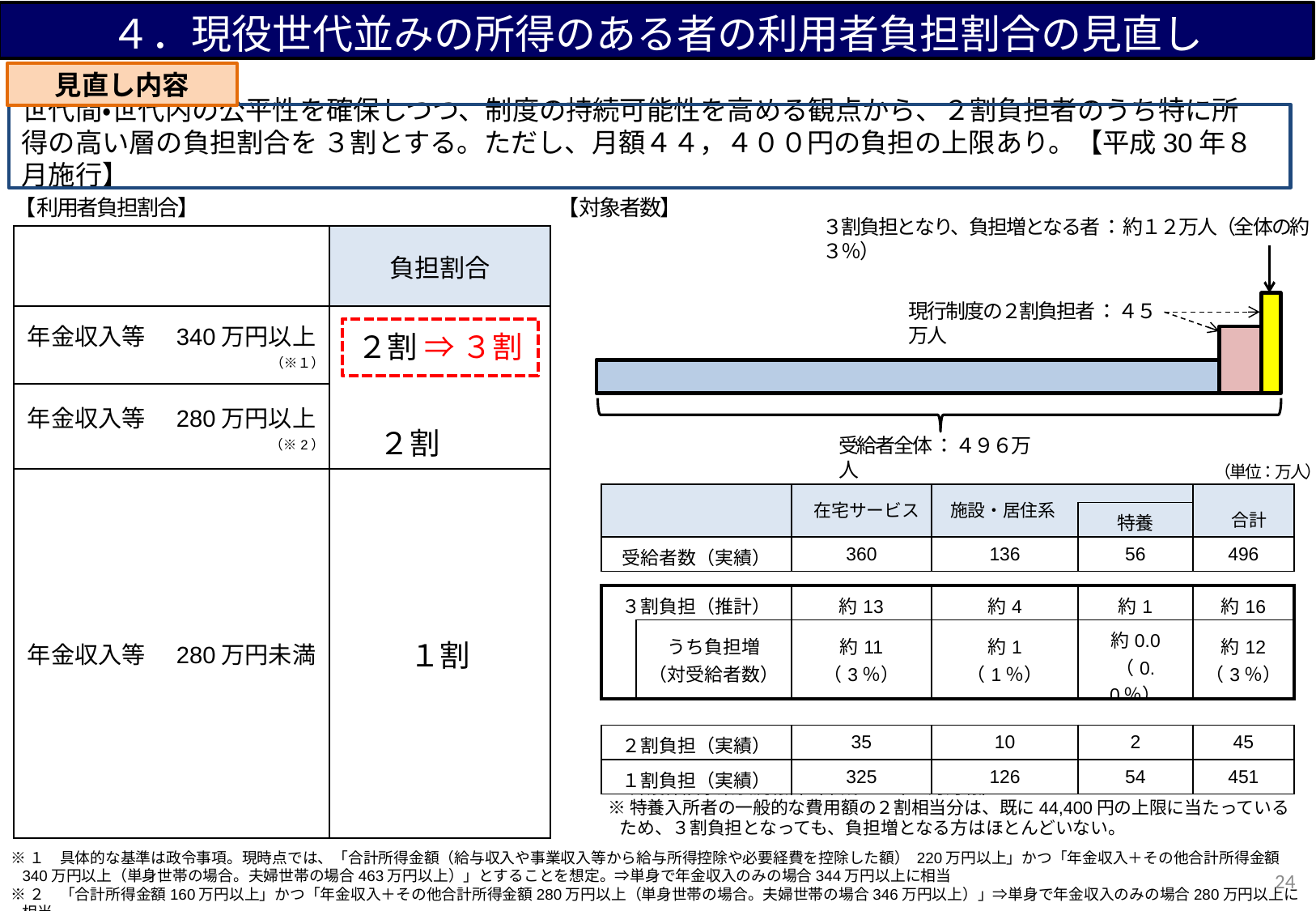

４．現役世代並みの所得のある者の利用者負担割合の見直し
見直し内容

世代間・世代内の公平性を確保しつつ、制度の持続可能性を高める観点から、２割負担者のうち特に所得の高い層の負担割合を ３割とする。ただし、月額４４，４００円の負担の上限あり。【平成30年８月施行】

【利用者負担割合】
【対象者数】
３割負担となり、負担増となる者 ： 約１２万人（全体の約 ３％）
|  | 負担割合 |
| --- | --- |
| 年金収入等　340万円以上 （※１） | ２割 ⇒ ３割 ２割 |
| 年金収入等　280万円以上 （※2） |  |
| 年金収入等　280万円未満 | １割 |
現行制度の２割負担者 ： ４５万人

受給者全体 ： ４９６万人
（単位：万人）
|  |  |  |  |  |  |
| --- | --- | --- | --- | --- | --- |
|  |  |  |  | 特養 |  |
| 受給者数（実績） |  | 360 | 136 | 56 | 496 |
|  |  |  |  |  |  |
| ３割負担（推計） |  | 約13 | 約4 | 約1 | 約16 |
|  | うち負担増 （対受給者数） | 約11 （3％） | 約1 （1％） | 約0.0 （0.0％） | 約12 （3％） |
|  |  |  |  |  |  |
| ２割負担（実績） |  | 35 | 10 | 2 | 45 |
| １割負担（実績） |  | 325 | 126 | 54 | 451 |
在宅サービス
施設・居住系
合計
※介護保険事業状況報告（平成２８年４月月報）
※特養入所者の一般的な費用額の２割相当分は、既に44,400円の上限に当たっているため、３割負担となっても、負担増となる方はほとんどいない。
※１　具体的な基準は政令事項。現時点では、「合計所得金額（給与収入や事業収入等から給与所得控除や必要経費を控除した額） 220万円以上」かつ「年金収入＋その他合計所得金額340万円以上（単身世帯の場合。夫婦世帯の場合463万円以上）」とすることを想定。⇒単身で年金収入のみの場合344万円以上に相当
※２　「合計所得金額160万円以上」かつ「年金収入＋その他合計所得金額280万円以上（単身世帯の場合。夫婦世帯の場合346万円以上）」⇒単身で年金収入のみの場合280万円以上に相当
24